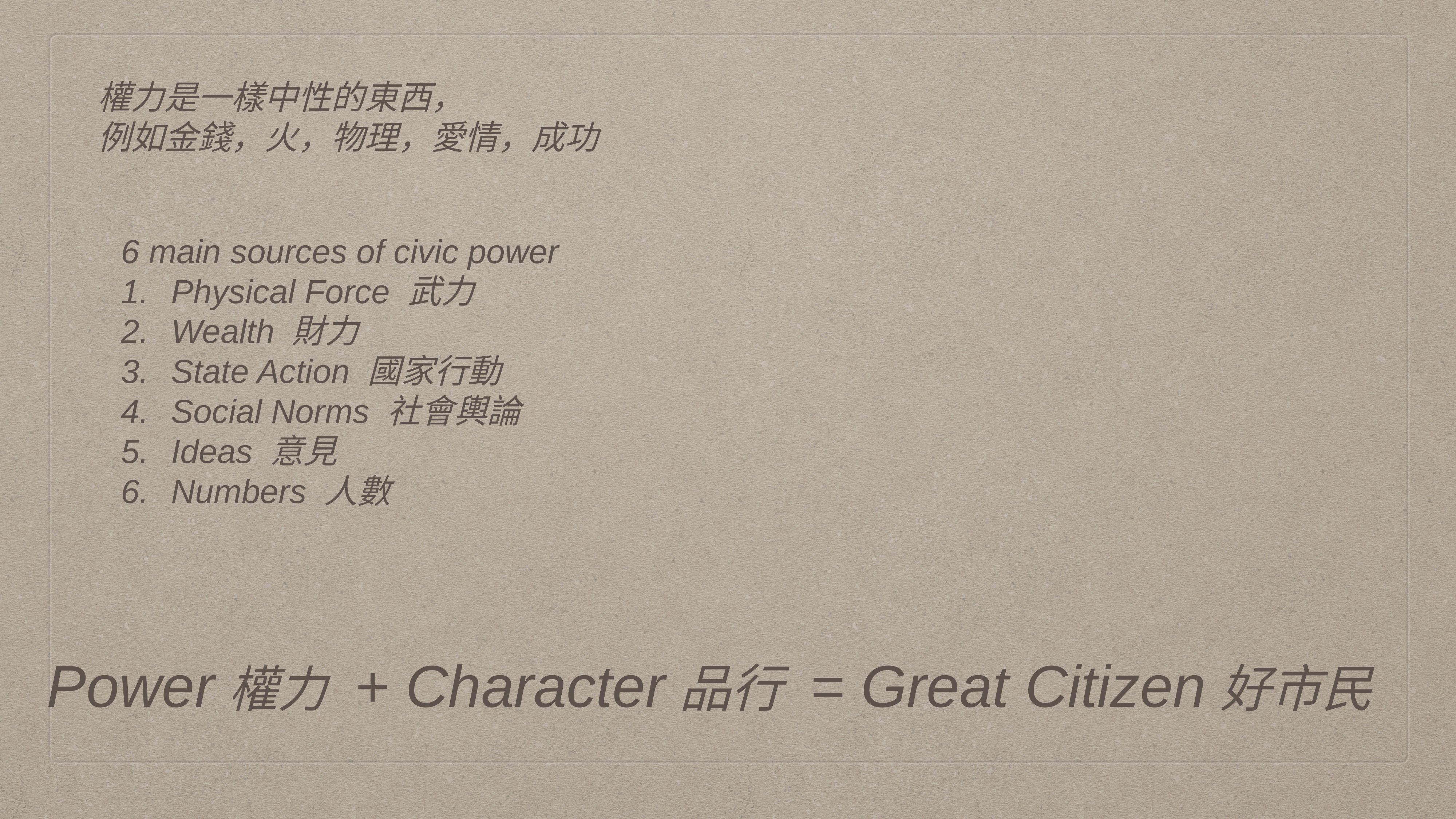

權力是一樣中性的東西，
例如金錢，火，物理，愛情，成功
6 main sources of civic power
Physical Force 武力
Wealth 財力
State Action 國家行動
Social Norms 社會輿論
Ideas 意見
Numbers 人數
Power權力 + Character品行 = Great Citizen好市民